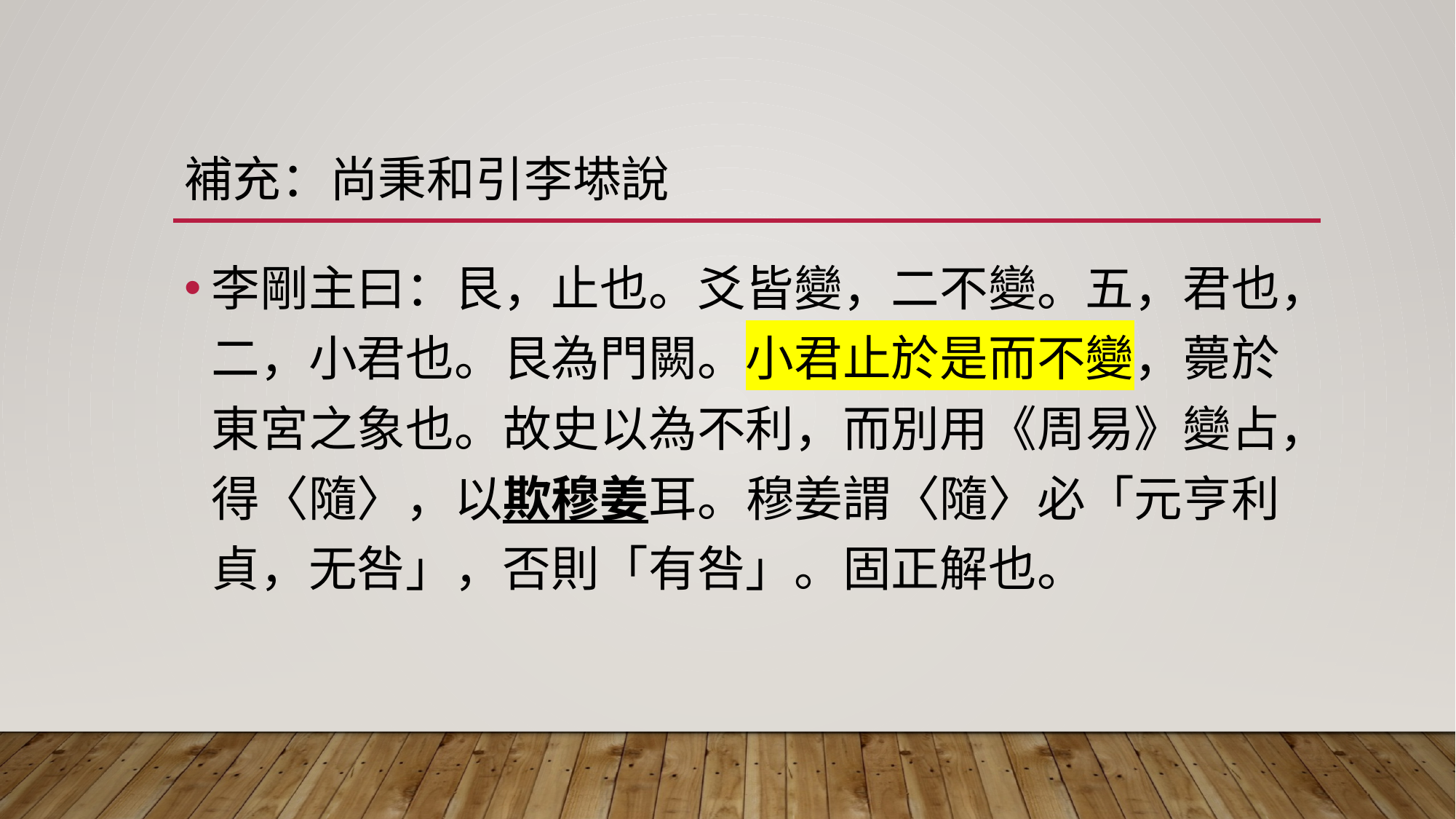

# 補充：尚秉和引李塨說
李剛主曰：艮，止也。爻皆變，二不變。五，君也，二，小君也。艮為門闕。小君止於是而不變，薨於東宮之象也。故史以為不利，而別用《周易》變占，得〈隨〉，以欺穆姜耳。穆姜謂〈隨〉必「元亨利貞，无咎」，否則「有咎」。固正解也。